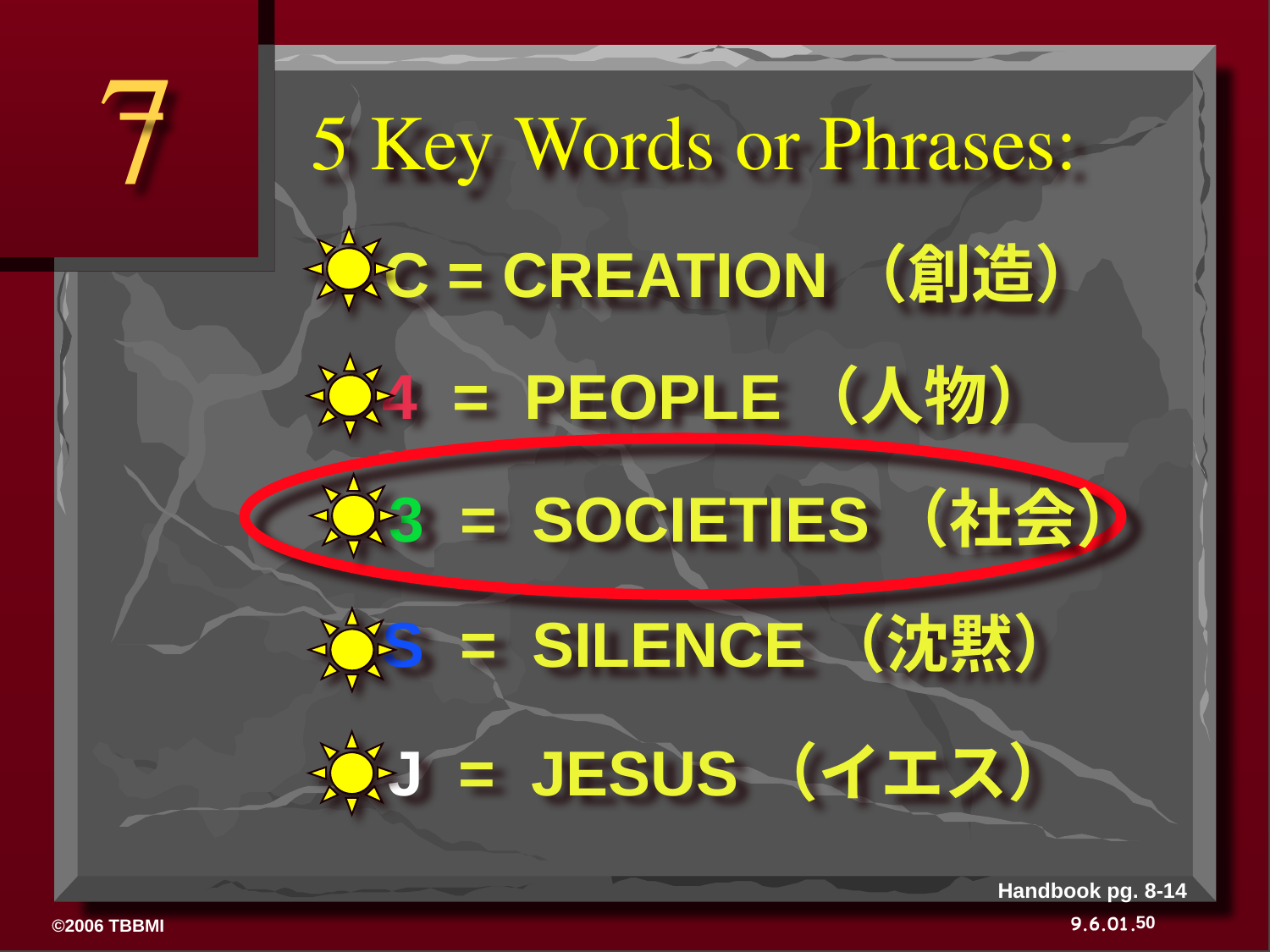

7
# 5 Key Words or Phrases:

C = CREATION（創造）
   4  =  PEOPLE（人物）

  3  =  SOCIETIES（社会）

   S  =  SILENCE（沈黙）

　　J  =  JESUS（イエス）

Handbook pg. 8-14

50